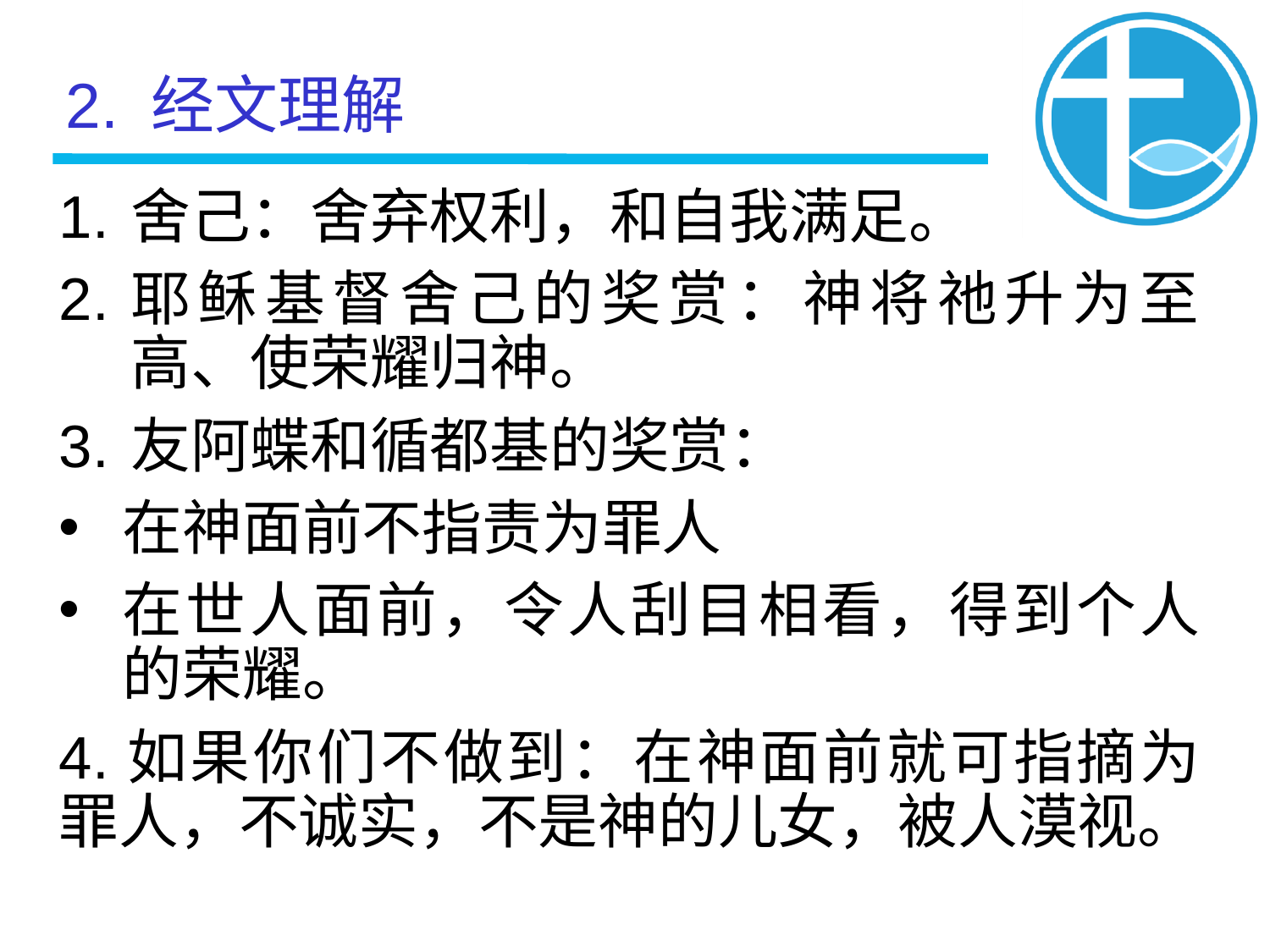

2. 经文理解
舍己：舍弃权利，和自我满足。
耶稣基督舍己的奖赏：神将祂升为至高、使荣耀归神。
友阿蝶和循都基的奖赏：
在神面前不指责为罪人
在世人面前，令人刮目相看，得到个人的荣耀。
4.如果你们不做到：在神面前就可指摘为罪人，不诚实，不是神的儿女，被人漠视。